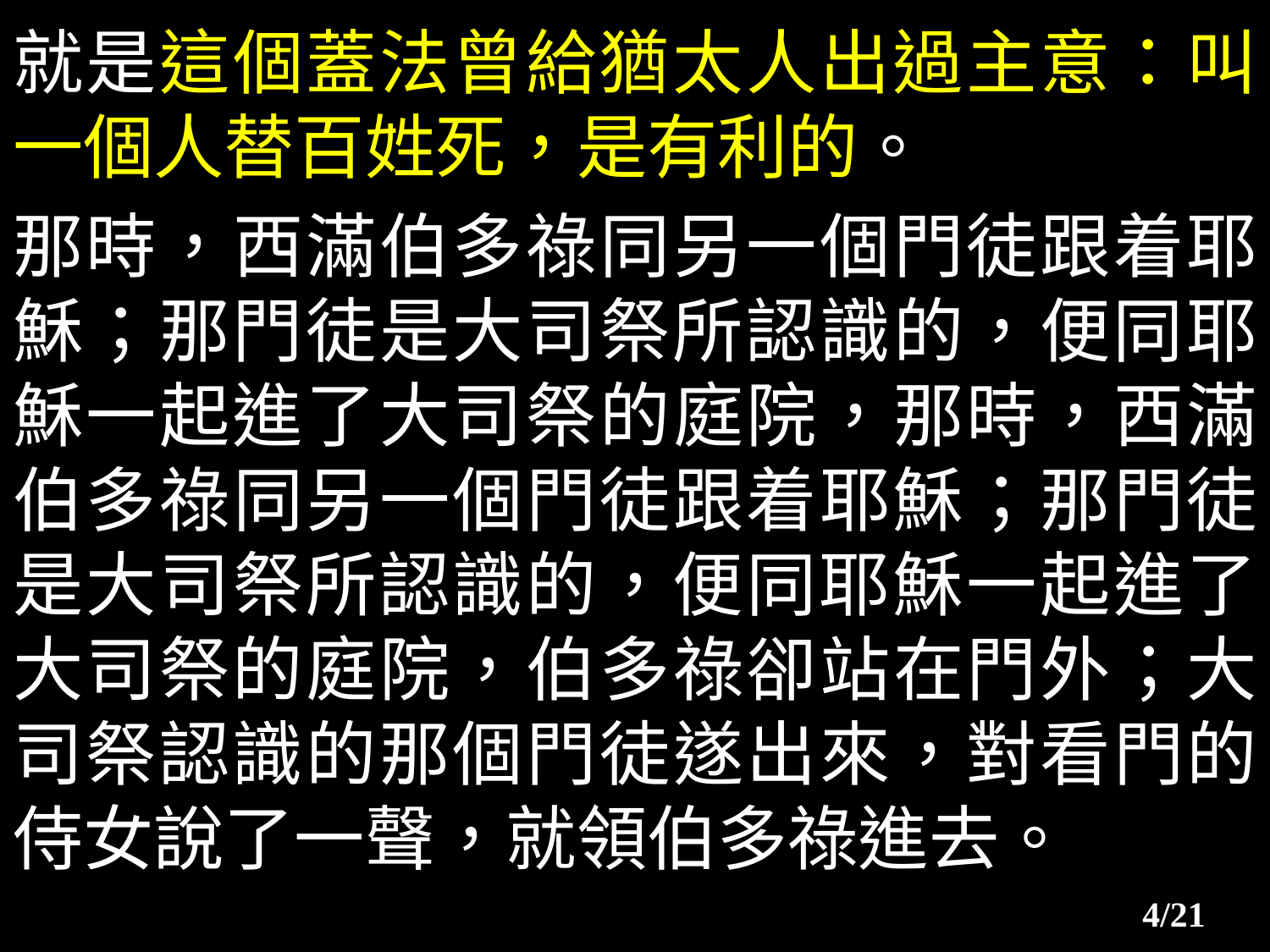

就是這個蓋法曾給猶太人出過主意：叫一個人替百姓死，是有利的。
那時，西滿伯多祿同另一個門徒跟着耶穌；那門徒是大司祭所認識的，便同耶穌一起進了大司祭的庭院，那時，西滿伯多祿同另一個門徒跟着耶穌；那門徒是大司祭所認識的，便同耶穌一起進了大司祭的庭院，伯多祿卻站在門外；大司祭認識的那個門徒遂出來，對看門的侍女說了一聲，就領伯多祿進去。
4/21